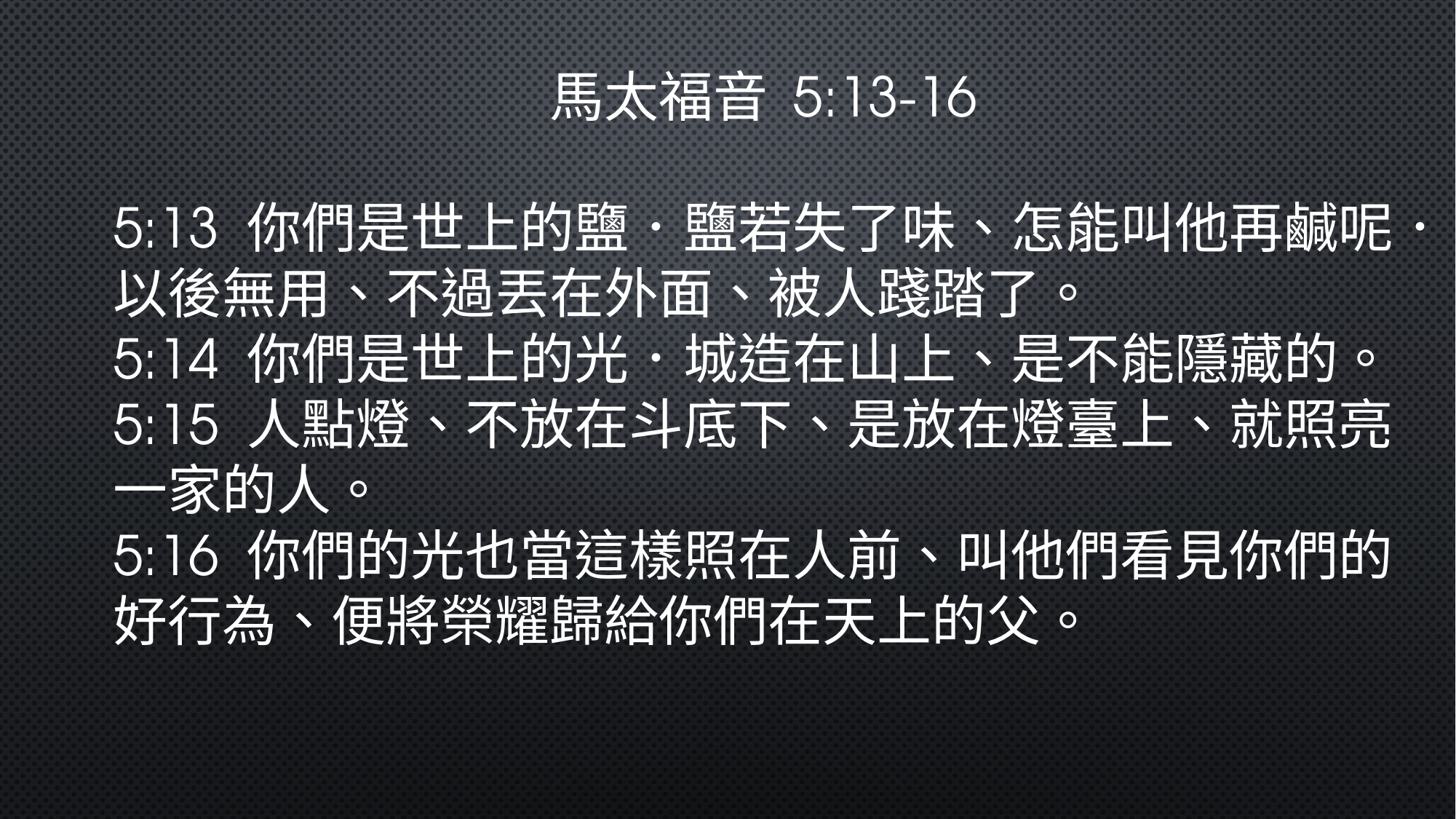

馬太福音 5:13-16

5:13 你們是世上的鹽．鹽若失了味、怎能叫他再鹹呢．以後無用、不過丟在外面、被人踐踏了。
5:14 你們是世上的光．城造在山上、是不能隱藏的。
5:15 人點燈、不放在斗底下、是放在燈臺上、就照亮一家的人。
5:16 你們的光也當這樣照在人前、叫他們看見你們的好行為、便將榮耀歸給你們在天上的父。